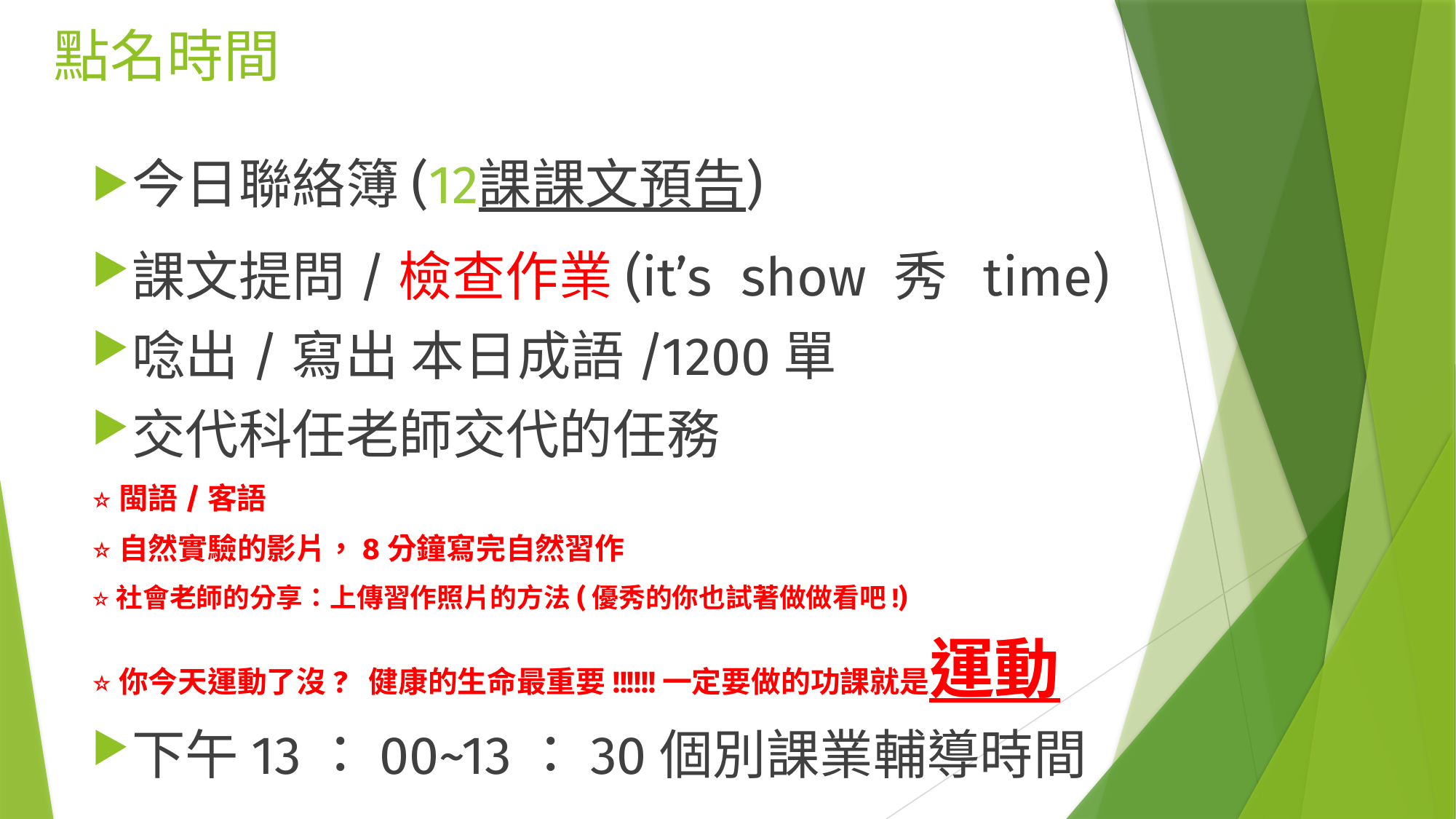

# 點名時間
今日聯絡簿(12課課文預告)
課文提問/檢查作業(it’s  show 秀  time)
唸出/寫出 本日成語/1200單
交代科任老師交代的任務
⭐️閩語/客語
⭐️自然實驗的影片，8分鐘寫完自然習作
⭐️社會老師的分享：上傳習作照片的方法(優秀的你也試著做做看吧!)
⭐️你今天運動了沒?  健康的生命最重要!!!!!!一定要做的功課就是運動
下午13：00~13：30個別課業輔導時間